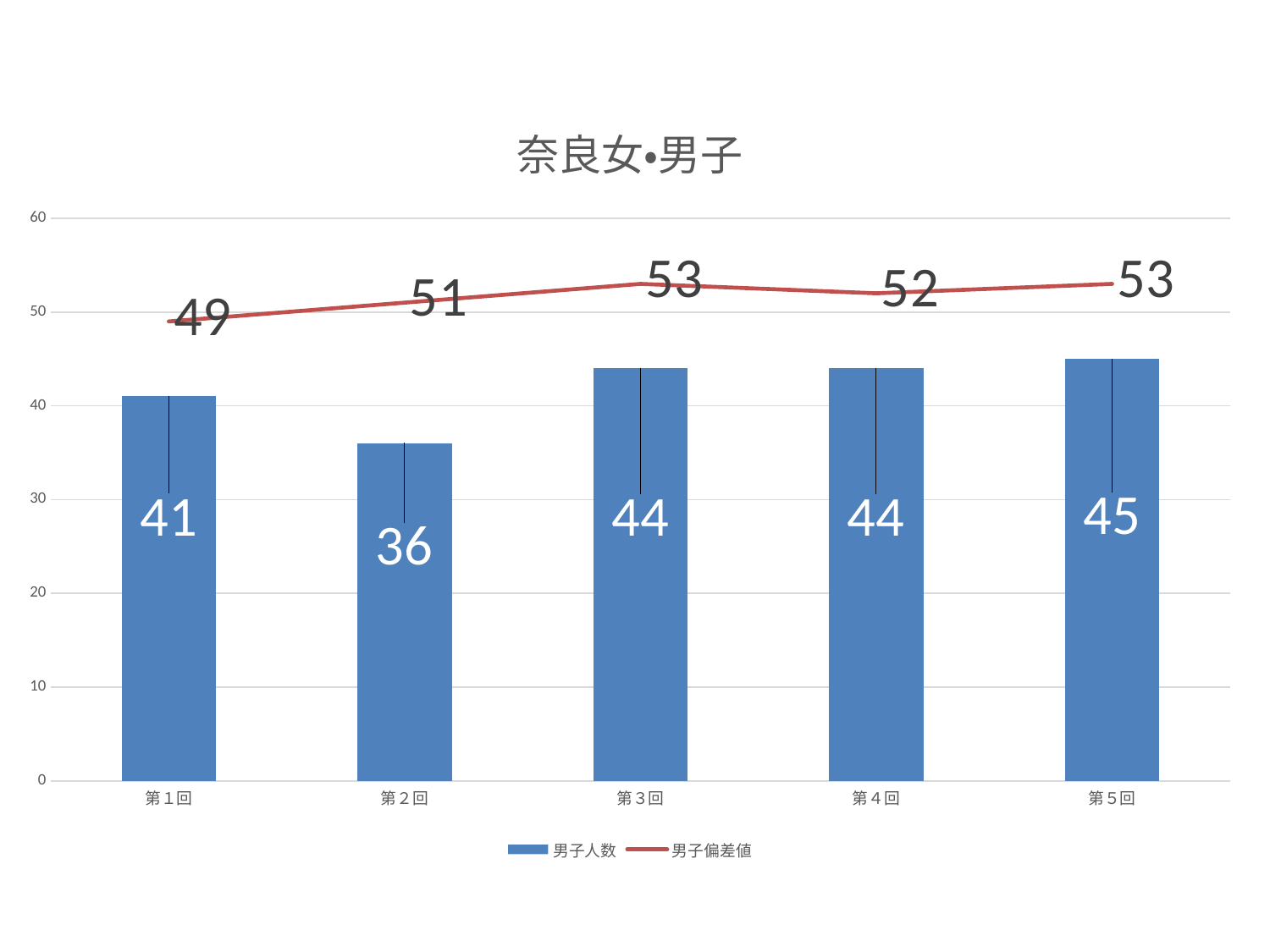

### Chart: 奈良女・男子

| Category | 男子人数 | 男子偏差値 |
|---|---|---|
| 第１回 | 41.0 | 49.0 |
| 第２回 | 36.0 | 51.0 |
| 第３回 | 44.0 | 53.0 |
| 第４回 | 44.0 | 52.0 |
| 第５回 | 45.0 | 53.0 |